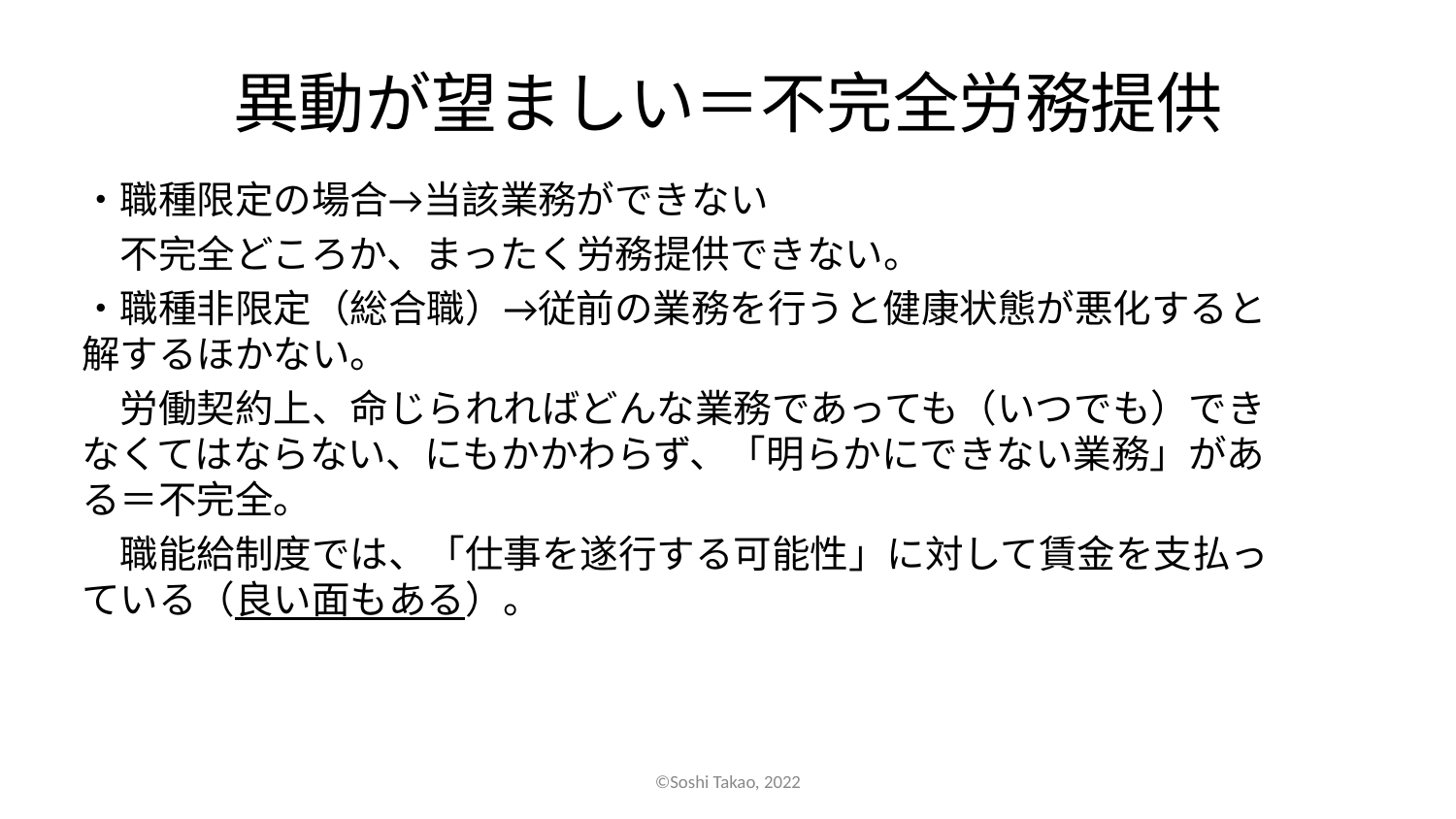

# 異動が望ましい＝不完全労務提供
・職種限定の場合→当該業務ができない
　不完全どころか、まったく労務提供できない。
・職種非限定（総合職）→従前の業務を行うと健康状態が悪化すると解するほかない。
　労働契約上、命じられればどんな業務であっても（いつでも）できなくてはならない、にもかかわらず、「明らかにできない業務」がある＝不完全。
　職能給制度では、「仕事を遂行する可能性」に対して賃金を支払っている（良い面もある）。
©Soshi Takao, 2022